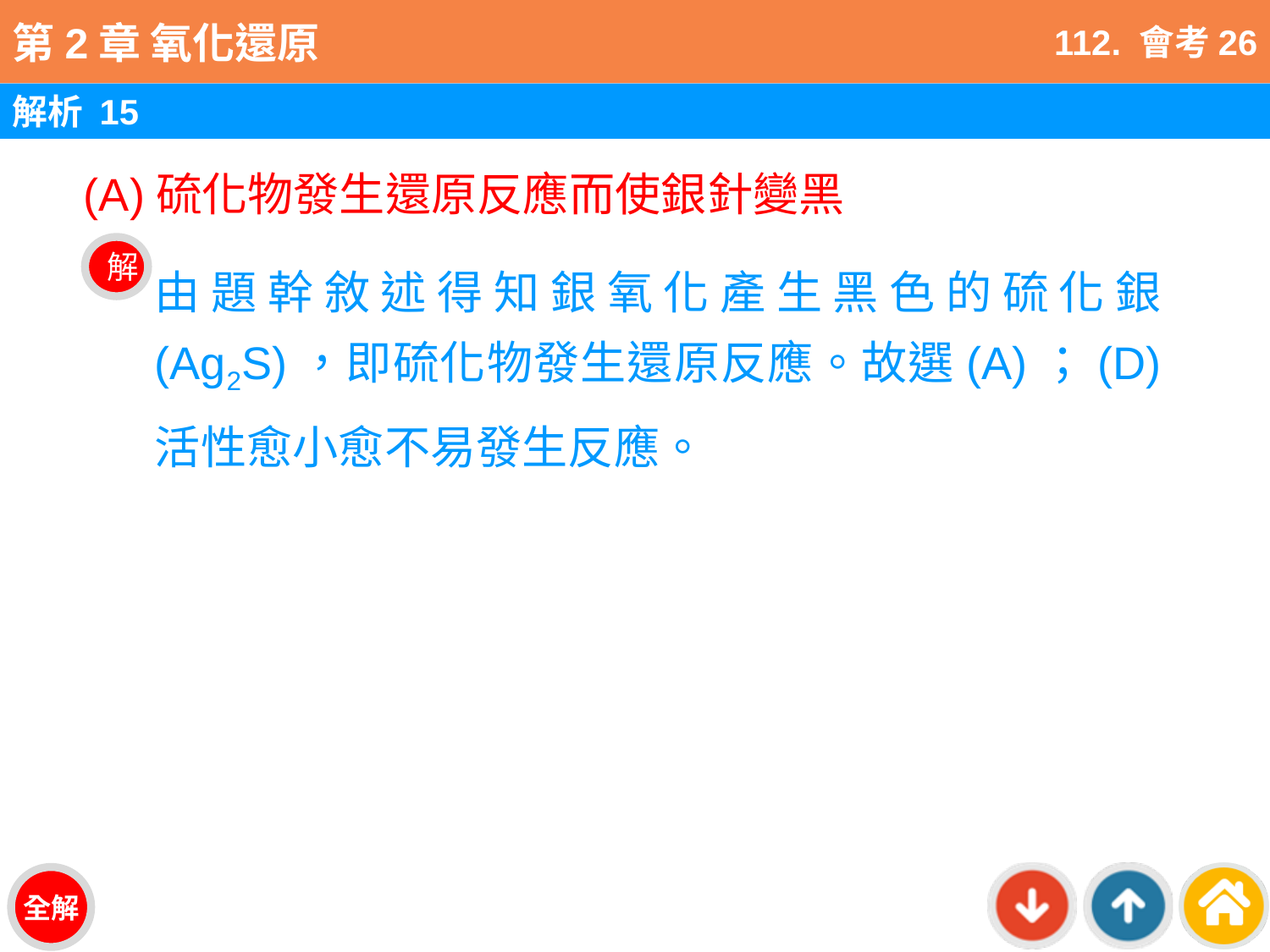

112. 會考26
解析 15
(A)硫化物發生還原反應而使銀針變黑
由題幹敘述得知銀氧化產生黑色的硫化銀(Ag2S)，即硫化物發生還原反應。故選(A)；(D)活性愈小愈不易發生反應。
解
全解